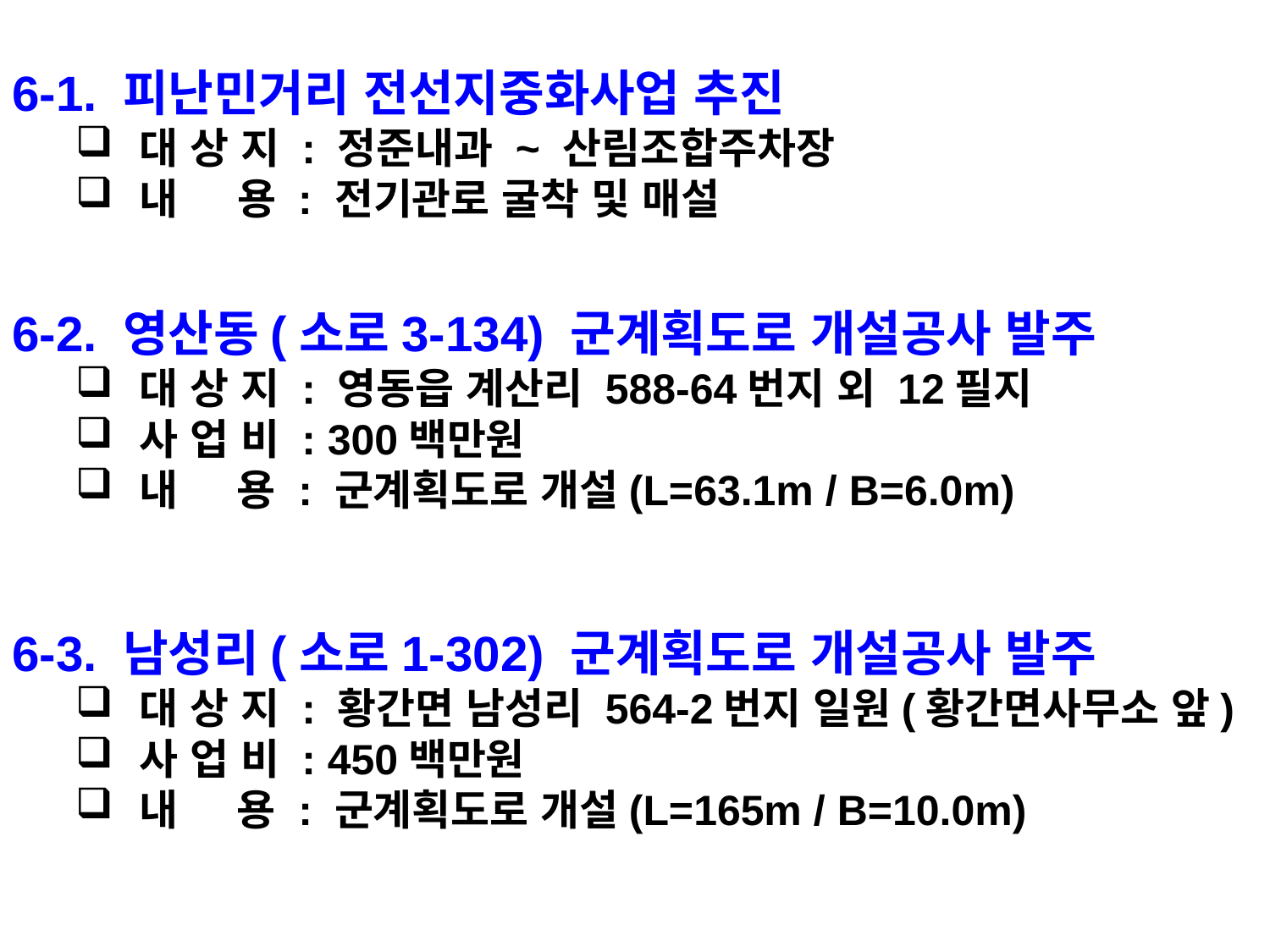

6-1. 피난민거리 전선지중화사업 추진
대 상 지 : 정준내과 ~ 산림조합주차장
내     용 : 전기관로 굴착 및 매설
6-2. 영산동(소로3-134) 군계획도로 개설공사 발주
대 상 지 : 영동읍 계산리 588-64번지 외 12필지
사 업 비 : 300백만원
내     용 : 군계획도로 개설(L=63.1m / B=6.0m)
6-3. 남성리(소로1-302) 군계획도로 개설공사 발주
대 상 지 : 황간면 남성리 564-2번지 일원(황간면사무소 앞)
사 업 비 : 450백만원
내     용 : 군계획도로 개설(L=165m / B=10.0m)